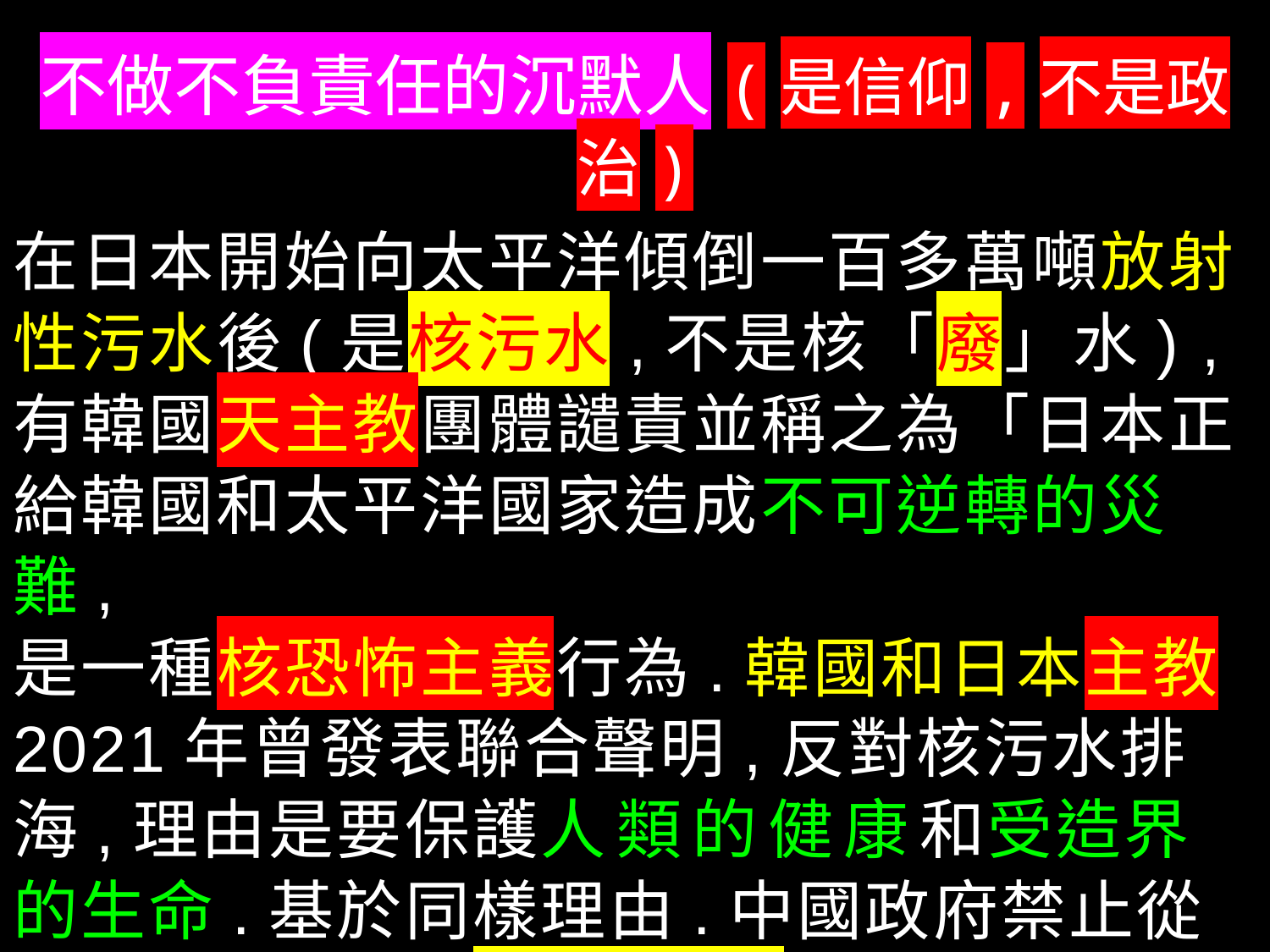

不做不負責任的沉默人(是信仰,不是政治)
在日本開始向太平洋傾倒一百多萬噸放射性污水後(是核污水,不是核「廢」水) ,有韓國天主教團體譴責並稱之為「日本正給韓國和太平洋國家造成不可逆轉的災難,
是一種核恐怖主義行為.韓國和日本主教2021年曾發表聯合聲明,反對核污水排海,理由是要保護人類的健康和受造界的生命.基於同樣理由.中國政府禁止從日本進口海鮮(我們不應吃?).(Ucanews天亞社2023年9月)